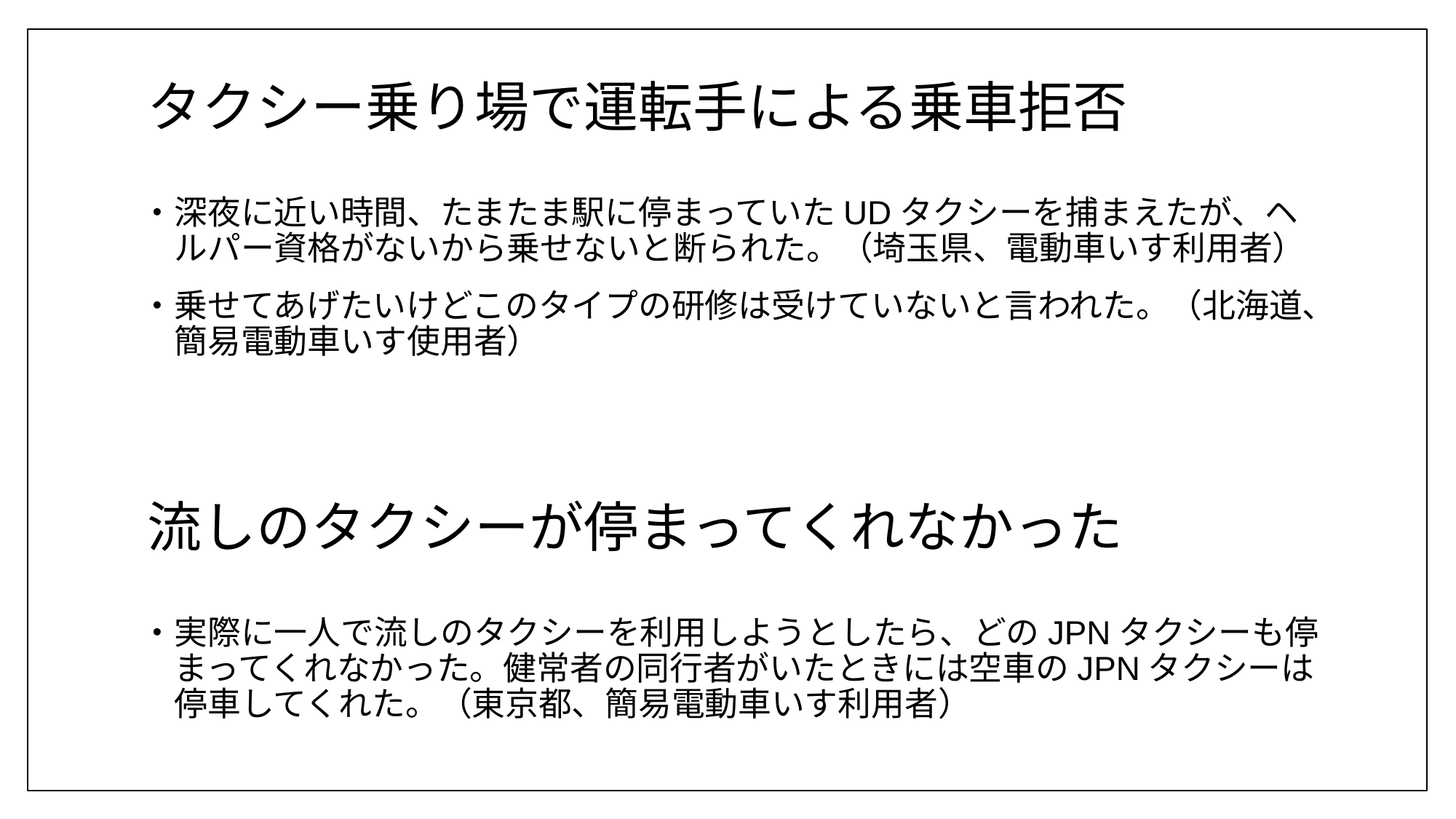

# タクシー乗り場で運転手による乗車拒否
深夜に近い時間、たまたま駅に停まっていたUDタクシーを捕まえたが、ヘルパー資格がないから乗せないと断られた。（埼玉県、電動車いす利用者）
乗せてあげたいけどこのタイプの研修は受けていないと言われた。（北海道、簡易電動車いす使用者）
流しのタクシーが停まってくれなかった
実際に一人で流しのタクシーを利用しようとしたら、どのJPNタクシーも停まってくれなかった。健常者の同行者がいたときには空車のJPNタクシーは停車してくれた。（東京都、簡易電動車いす利用者）